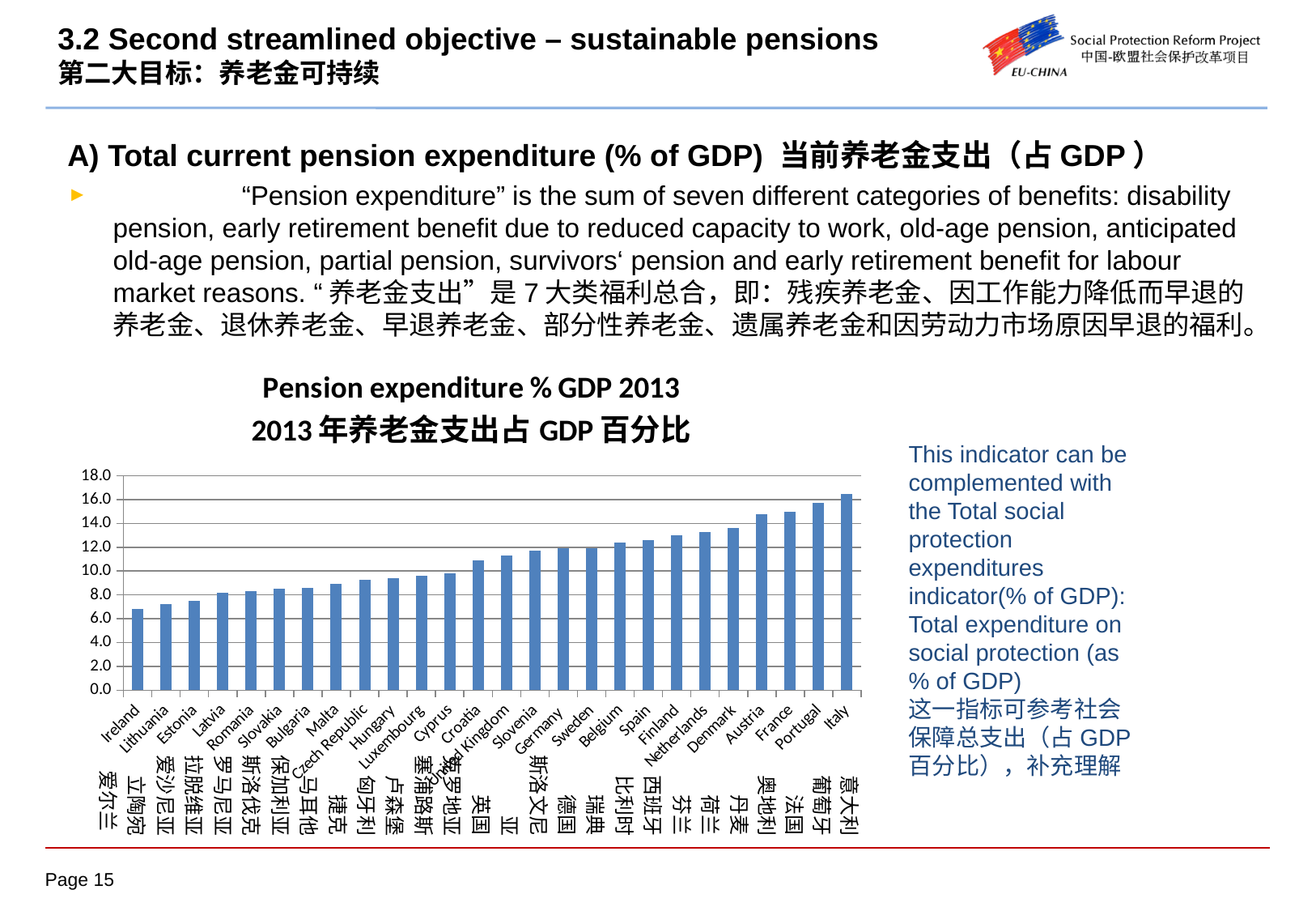

# 3.2 Second streamlined objective – sustainable pensions 第二大目标：养老金可持续
A) Total current pension expenditure (% of GDP) 当前养老金支出（占GDP）
	 “Pension expenditure” is the sum of seven different categories of benefits: disability pension, early retirement benefit due to reduced capacity to work, old-age pension, anticipated old-age pension, partial pension, survivors‘ pension and early retirement benefit for labour market reasons. “养老金支出”是7大类福利总合，即：残疾养老金、因工作能力降低而早退的养老金、退休养老金、早退养老金、部分性养老金、遗属养老金和因劳动力市场原因早退的福利。

### Chart: Pension expenditure % GDP 2013
2013年养老金支出占GDP百分比

| Category | 2013 |
|---|---|
| Ireland | 6.8 |
| Lithuania | 7.2 |
| Estonia | 7.5 |
| Latvia | 8.200000000000001 |
| Romania | 8.3 |
| Slovakia | 8.5 |
| Bulgaria | 8.6 |
| Malta | 8.9 |
| Czech Republic | 9.3 |
| Hungary | 9.4 |
| Luxembourg | 9.6 |
| Cyprus | 9.8 |
| Croatia | 10.9 |
| United Kingdom | 11.3 |
| Slovenia | 11.7 |
| Germany  | 11.9 |
| Sweden | 11.9 |
| Belgium | 12.4 |
| Spain | 12.6 |
| Finland | 13.0 |
| Netherlands | 13.3 |
| Denmark | 13.6 |
| Austria | 14.8 |
| France | 15.0 |
| Portugal | 15.7 |
| Italy | 16.5 |
This indicator can be complemented with the Total social protection expenditures indicator(% of GDP): Total expenditure on social protection (as % of GDP)
这一指标可参考社会保障总支出（占GDP百分比），补充理解

意大利
葡萄牙
法国
奥地利
丹麦
荷兰
芬兰
西班牙
比利时
瑞典
德国
斯洛文尼亚
英国
克罗地亚
塞浦路斯
卢森堡
匈牙利
捷克
马耳他
保加利亚
斯洛伐克
罗马尼亚
拉脱维亚
爱沙尼亚
立陶宛
爱尔兰